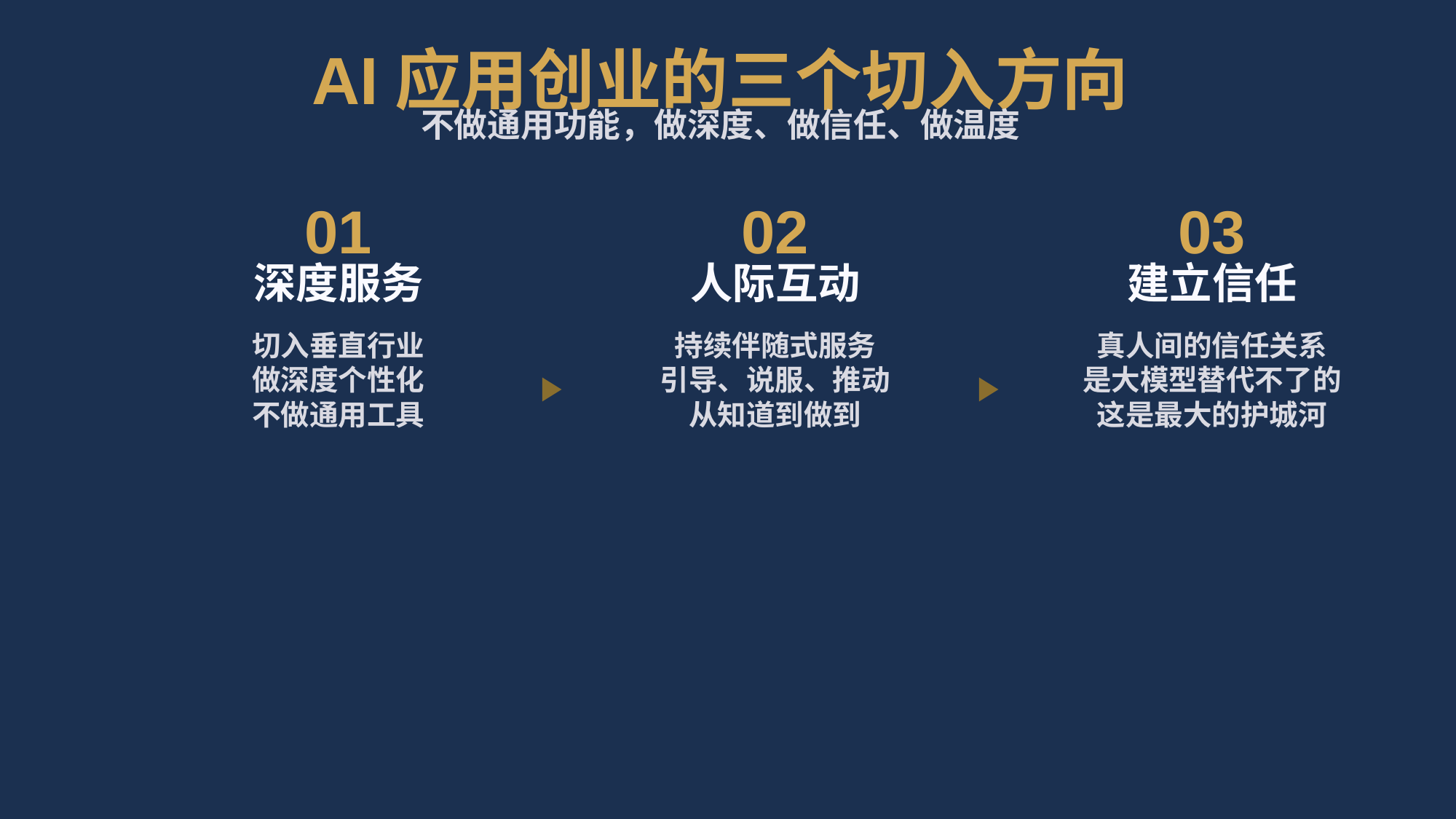

AI应用创业的三个切入方向
不做通用功能，做深度、做信任、做温度
01
02
03
深度服务
人际互动
建立信任
切入垂直行业
做深度个性化
不做通用工具
持续伴随式服务
引导、说服、推动
从知道到做到
真人间的信任关系
是大模型替代不了的
这是最大的护城河
▶
▶